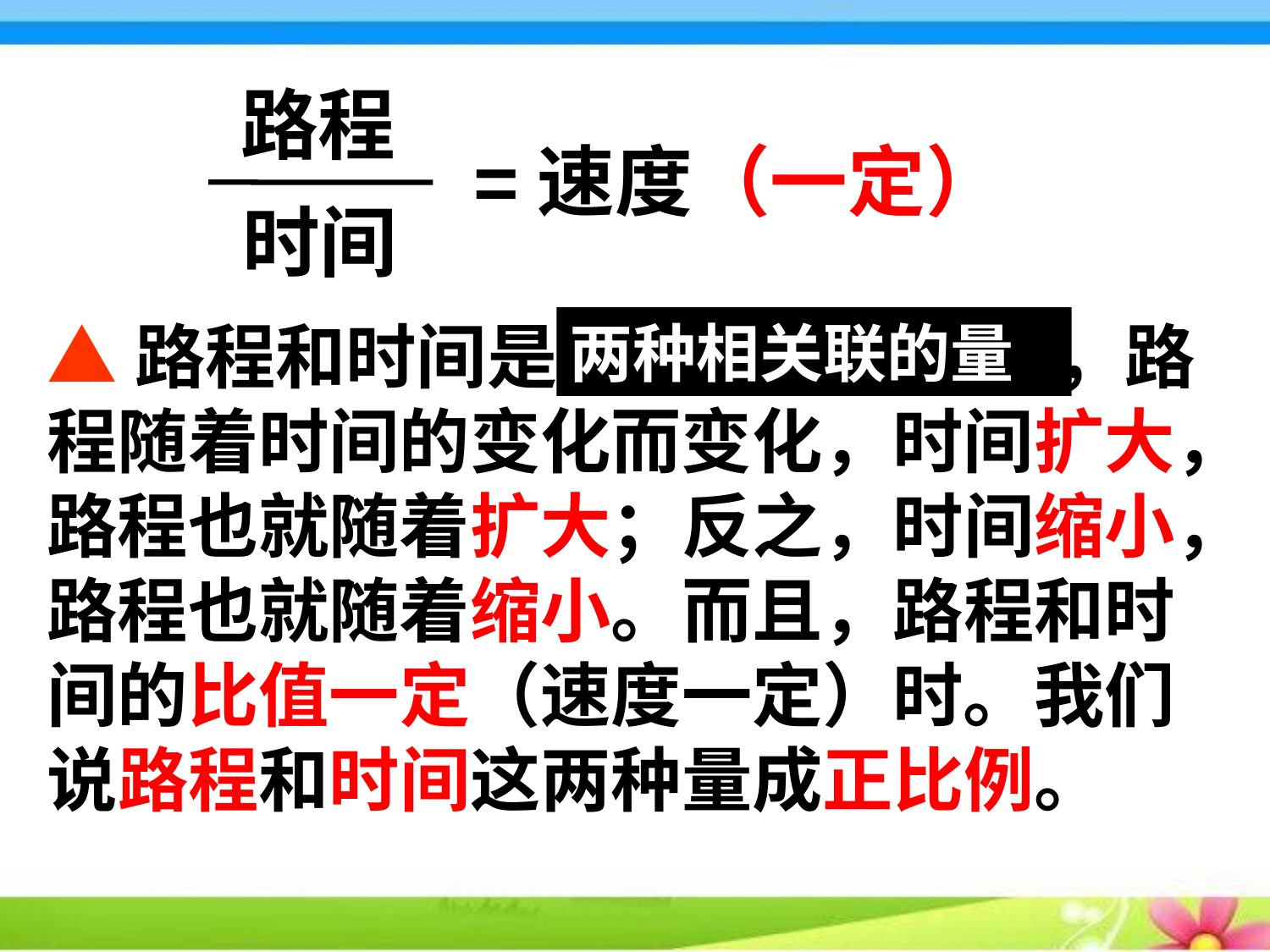

路程

时间
=速度（一定）
▲路程和时间是                               ，路程随着时间的变化而变化，时间扩大，路程也就随着扩大；反之，时间缩小，路程也就随着缩小。而且，路程和时间的比值一定（速度一定）时。我们说路程和时间这两种量成正比例。
两种相关联的量